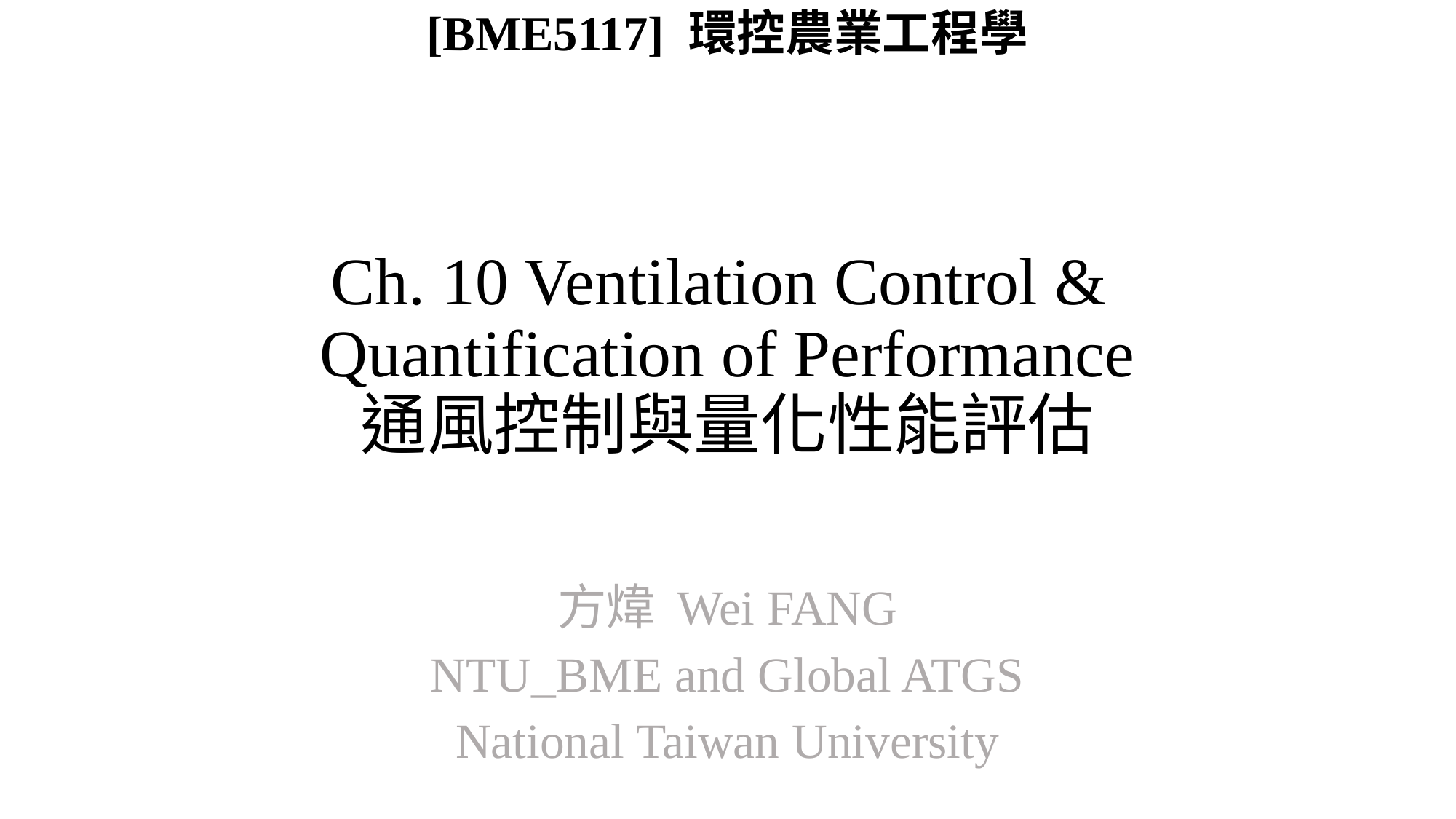

[BME5117] 環控農業工程學
# Ch. 10 Ventilation Control & Quantification of Performance 通風控制與量化性能評估
方煒 Wei FANG
NTU_BME and Global ATGS
National Taiwan University